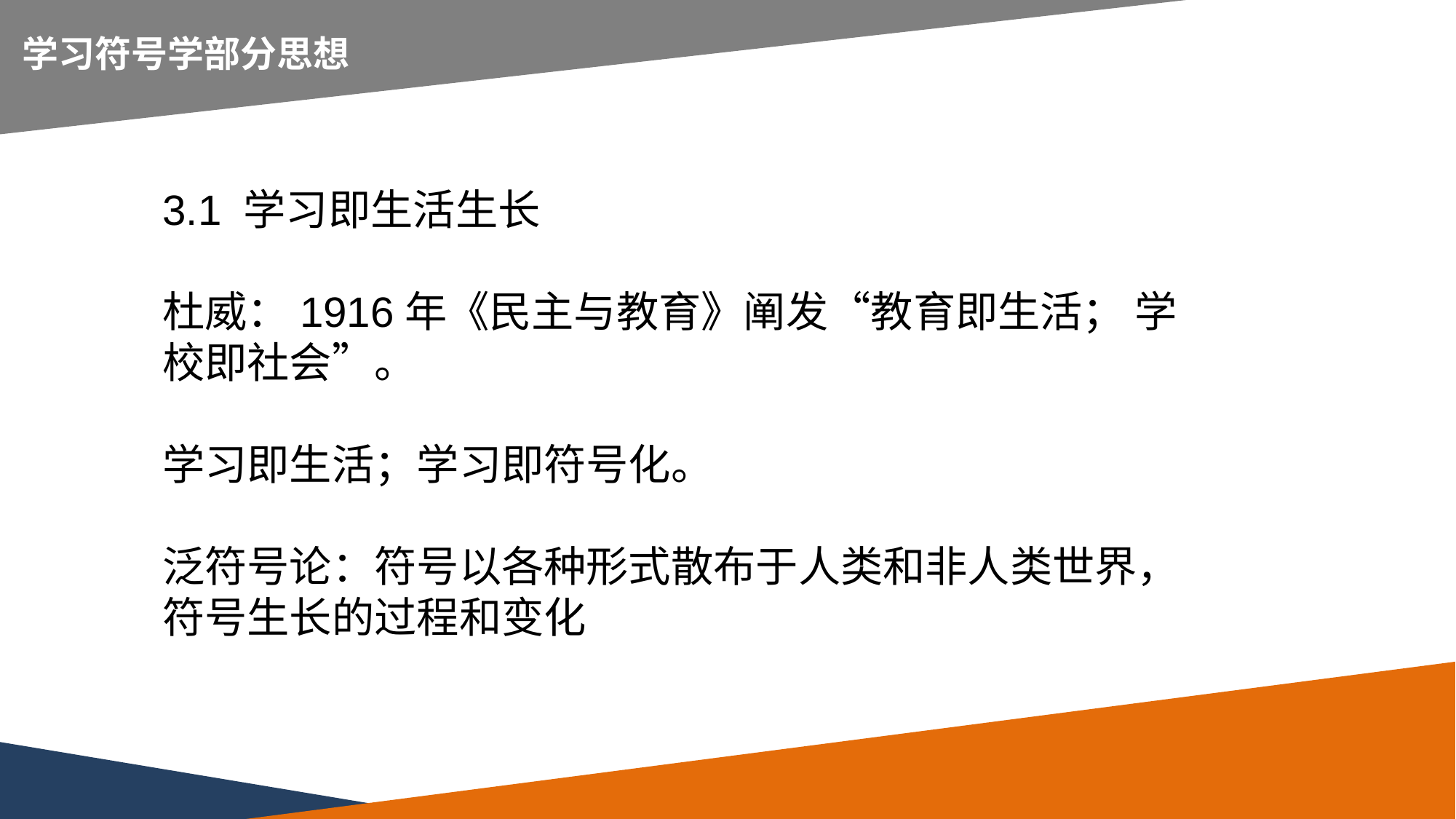

延时符
学习符号学部分思想
3.1 学习即生活生长

杜威：1916年《民主与教育》阐发“教育即生活； 学校即社会”。

学习即生活；学习即符号化。

泛符号论：符号以各种形式散布于人类和非人类世界，符号生长的过程和变化
习符号学部分思想